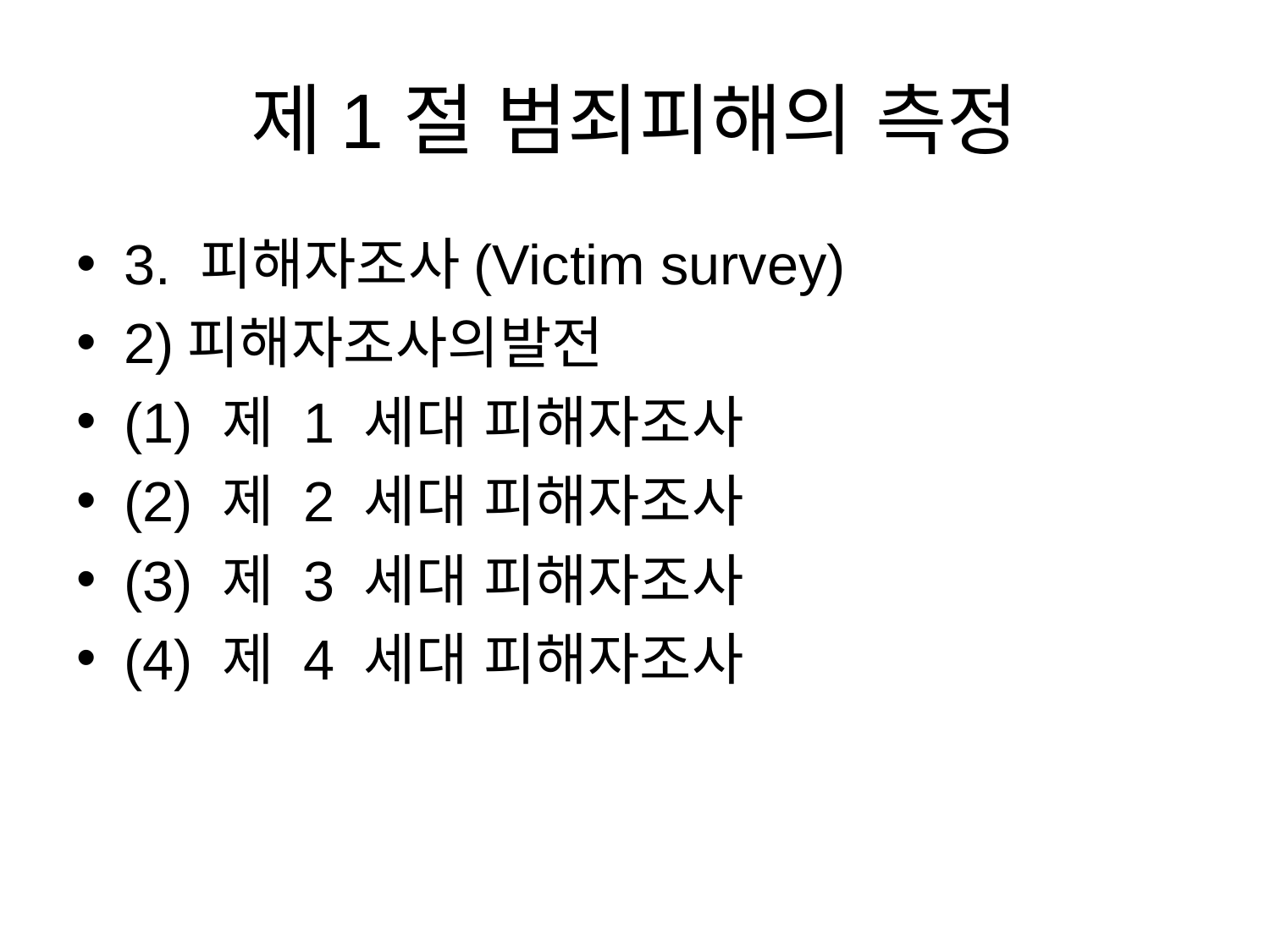

# 제1절 범죄피해의 측정
3. 피해자조사(Victim survey)
2)피해자조사의발전
(1) 제 1 세대 피해자조사
(2) 제 2 세대 피해자조사
(3) 제 3 세대 피해자조사
(4) 제 4 세대 피해자조사